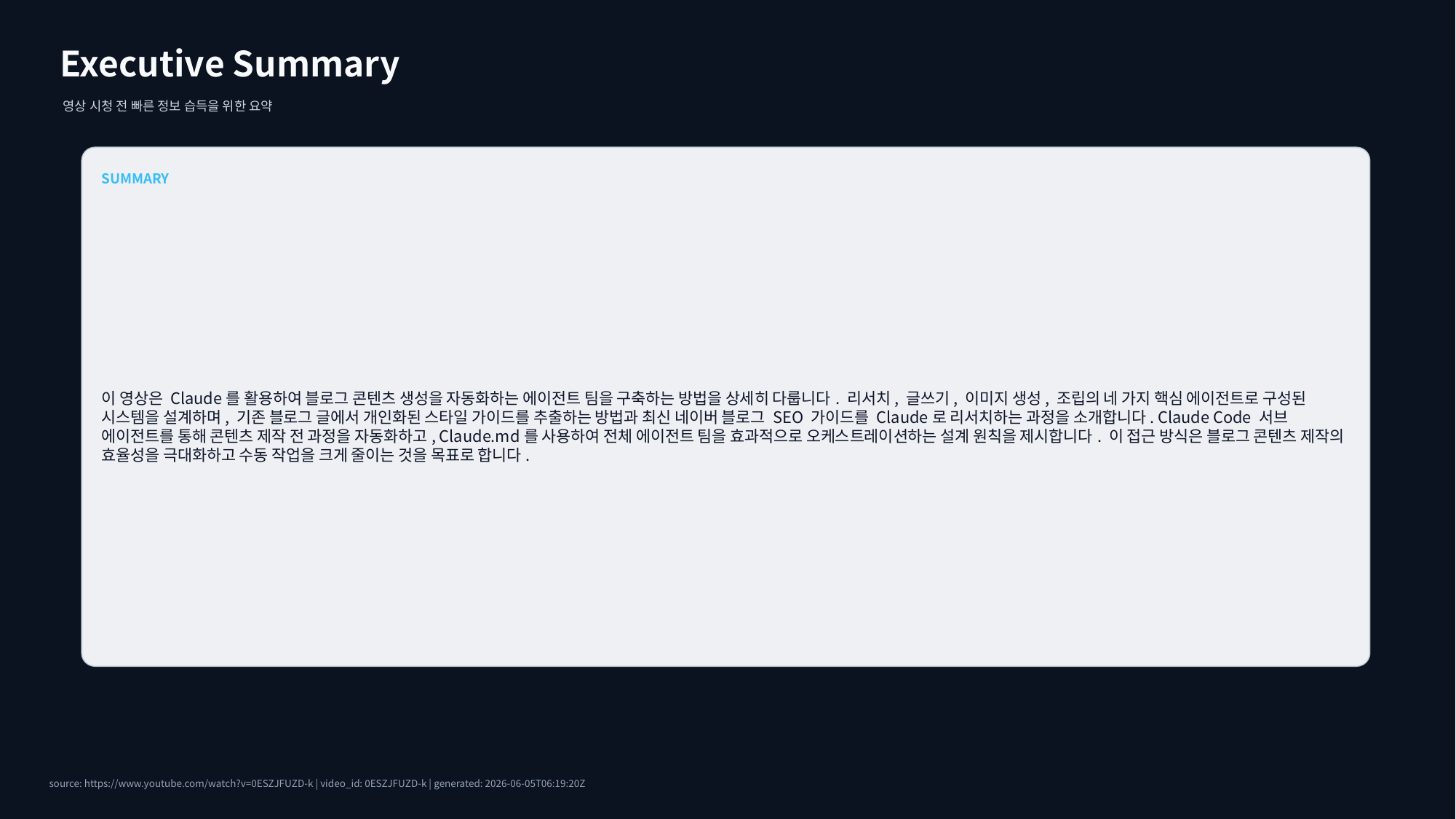

Executive Summary
영상 시청 전 빠른 정보 습득을 위한 요약

SUMMARY
이 영상은 Claude를 활용하여 블로그 콘텐츠 생성을 자동화하는 에이전트 팀을 구축하는 방법을 상세히 다룹니다. 리서치, 글쓰기, 이미지 생성, 조립의 네 가지 핵심 에이전트로 구성된 시스템을 설계하며, 기존 블로그 글에서 개인화된 스타일 가이드를 추출하는 방법과 최신 네이버 블로그 SEO 가이드를 Claude로 리서치하는 과정을 소개합니다. Claude Code 서브 에이전트를 통해 콘텐츠 제작 전 과정을 자동화하고, Claude.md를 사용하여 전체 에이전트 팀을 효과적으로 오케스트레이션하는 설계 원칙을 제시합니다. 이 접근 방식은 블로그 콘텐츠 제작의 효율성을 극대화하고 수동 작업을 크게 줄이는 것을 목표로 합니다.
source: https://www.youtube.com/watch?v=0ESZJFUZD-k | video_id: 0ESZJFUZD-k | generated: 2026-06-05T06:19:20Z